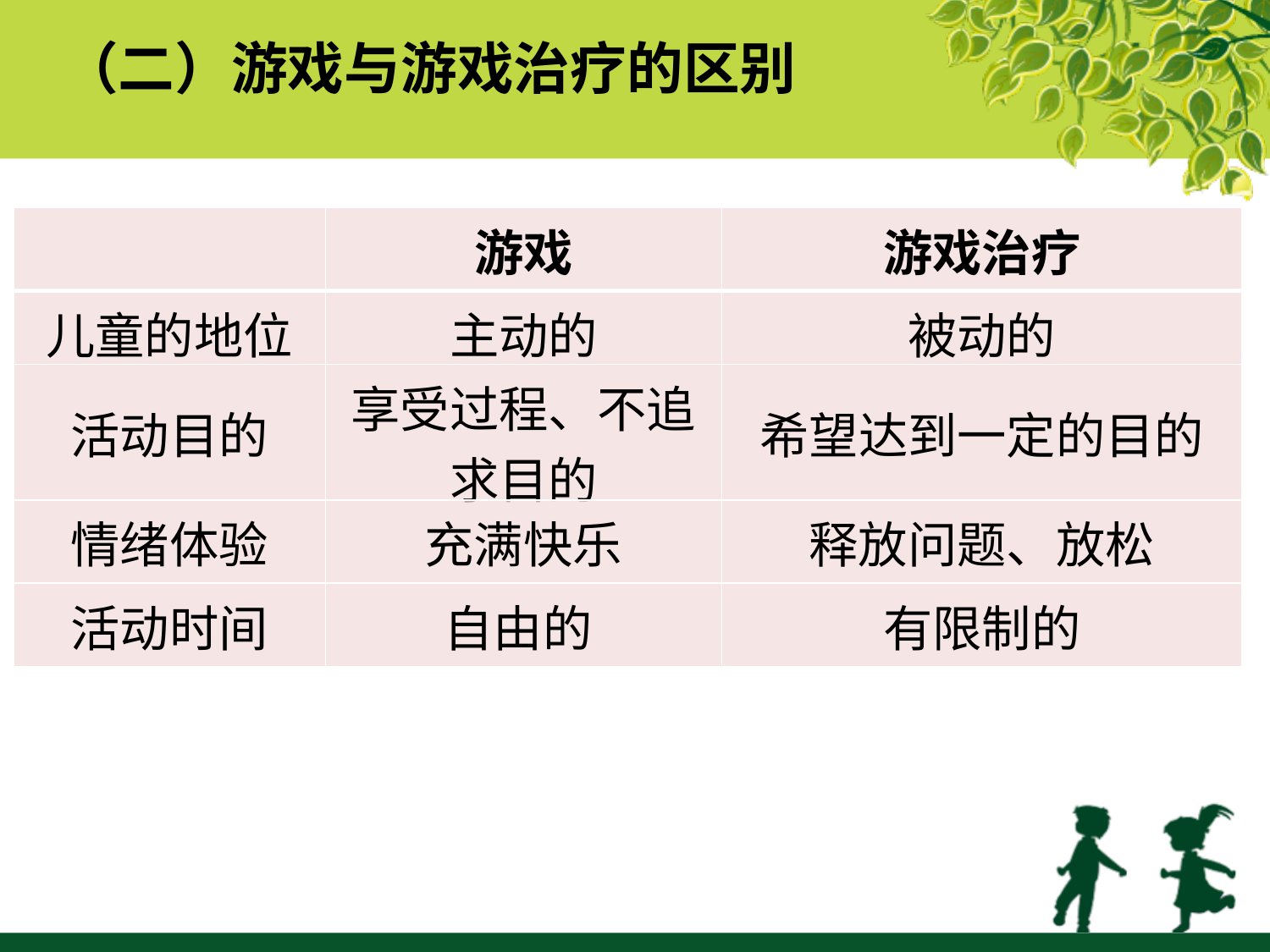

（二）游戏与游戏治疗的区别

|  | 游戏 | 游戏治疗 |
| --- | --- | --- |
| 儿童的地位 | 主动的 | 被动的 |
| 活动目的 | 享受过程、不追求目的 | 希望达到一定的目的 |
| 情绪体验 | 充满快乐 | 释放问题、放松 |
| 活动时间 | 自由的 | 有限制的 |